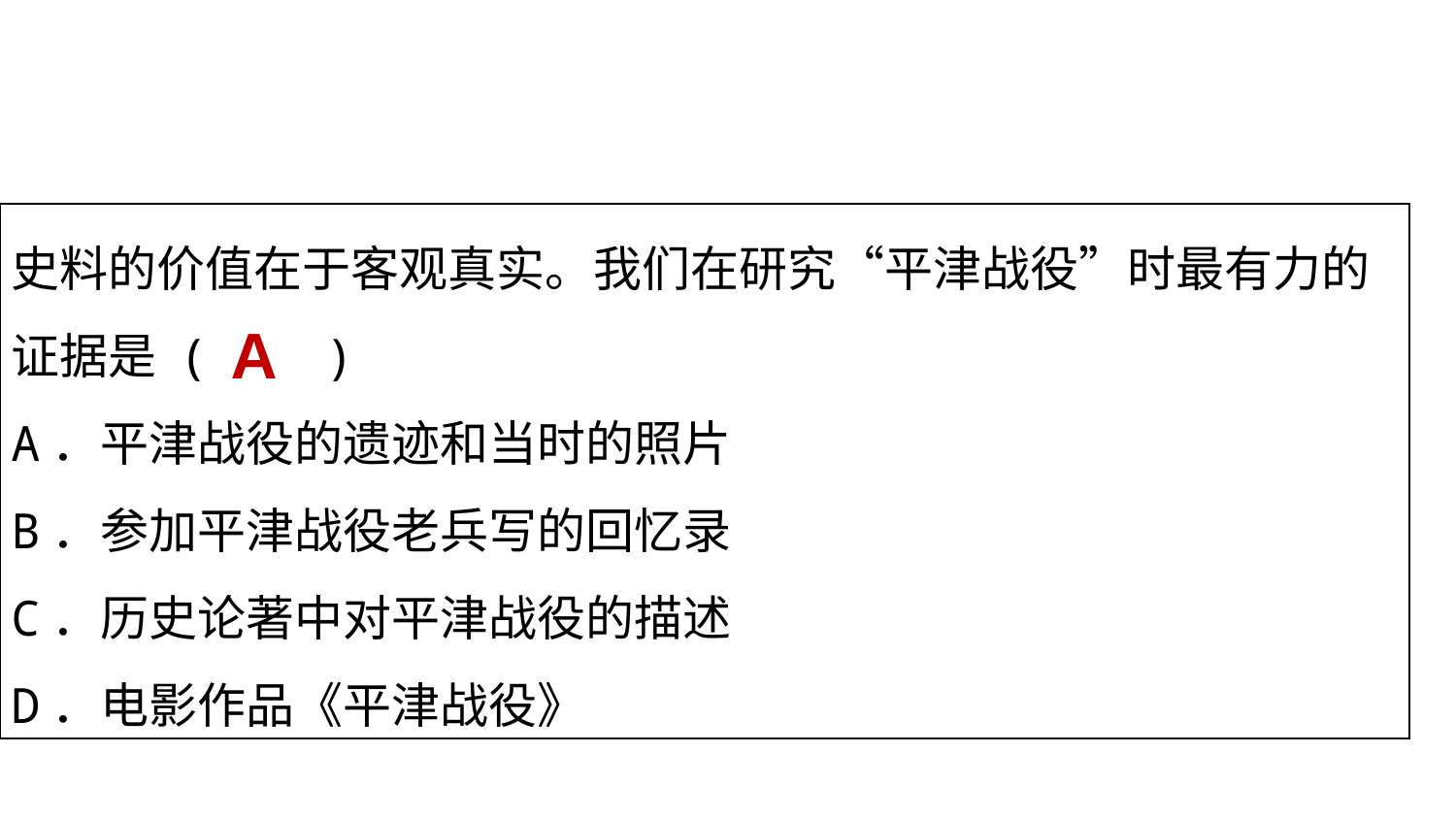

史料的价值在于客观真实。我们在研究“平津战役”时最有力的证据是 (    )
A．平津战役的遗迹和当时的照片
B．参加平津战役老兵写的回忆录
C．历史论著中对平津战役的描述
D．电影作品《平津战役》
A